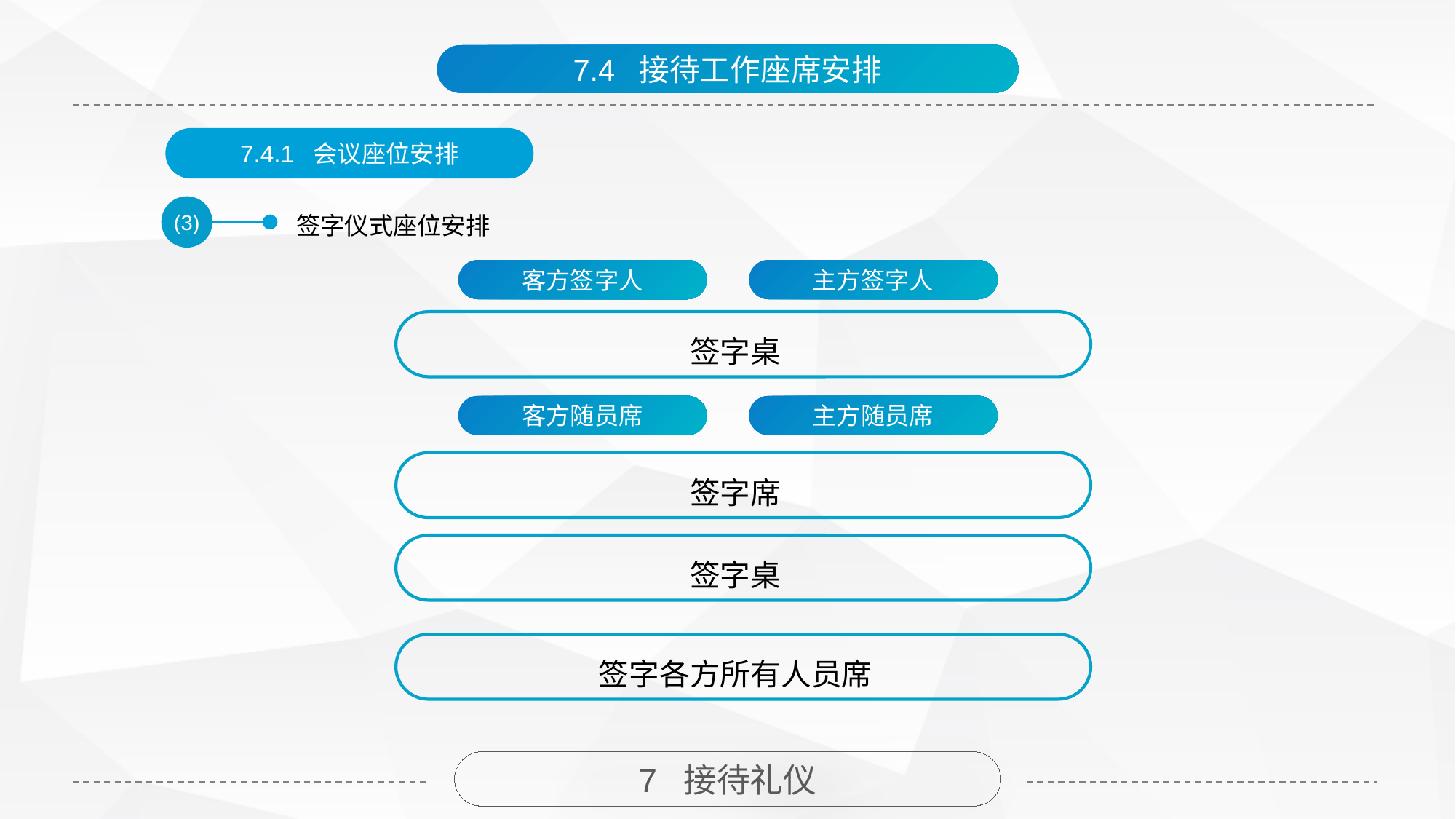

7.4  接待工作座席安排
7.4.1  会议座位安排
(3)
签字仪式座位安排
客方签字人
主方签字人

签字桌
客方随员席
主方随员席

签字席

签字桌

签字各方所有人员席
7  接待礼仪